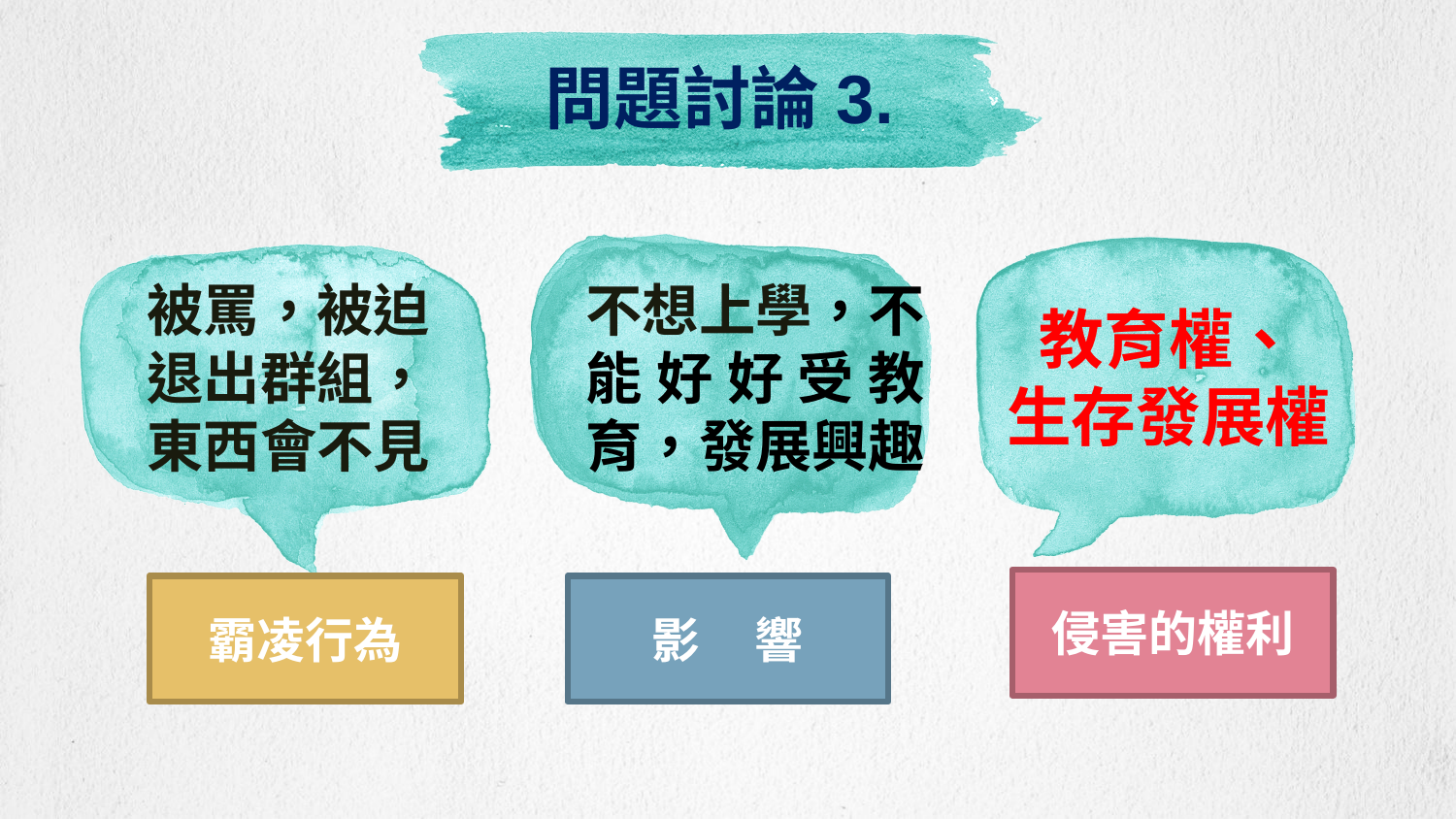

# 問題討論3.
被罵，被迫退出群組，東西會不見
不想上學，不能好好受教育，發展興趣
教育權、
生存發展權
侵害的權利
霸凌行為
影     響